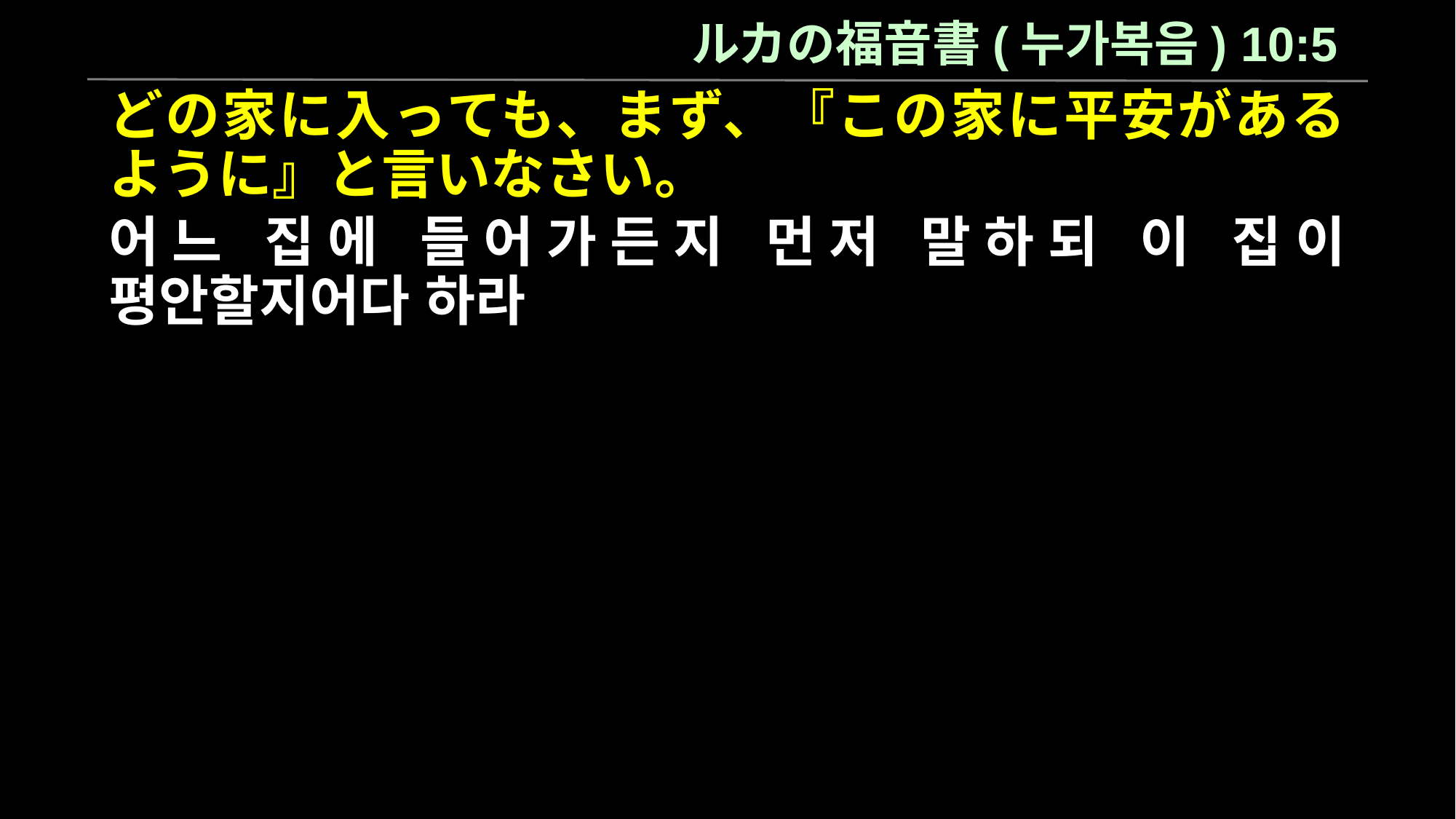

ルカの福音書(누가복음) 10:5

どの家に入っても、まず、『この家に平安があるように』と言いなさい。
어느 집에 들어가든지 먼저 말하되 이 집이 평안할지어다 하라